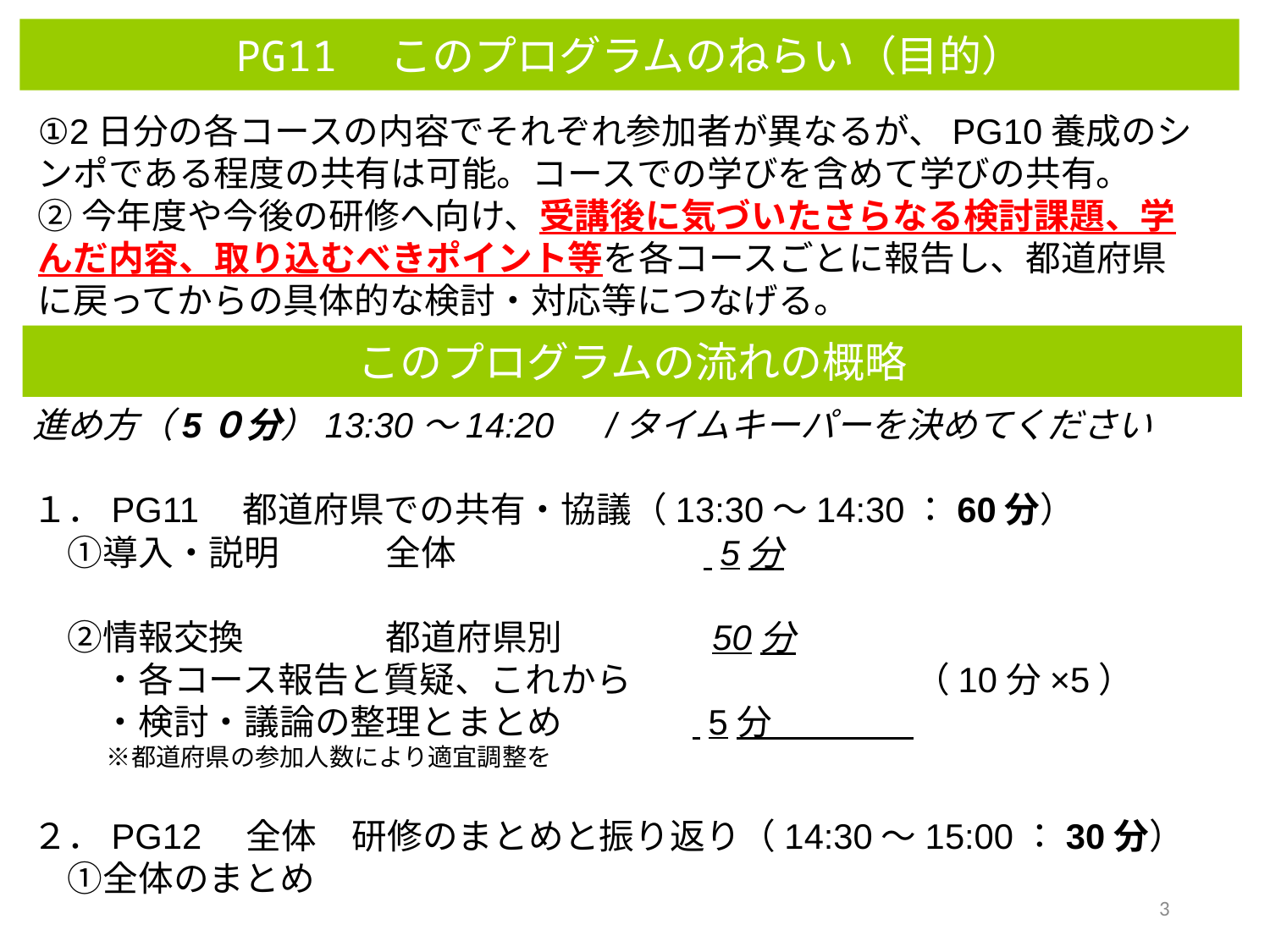

PG11　このプログラムのねらい（目的）
①2日分の各コースの内容でそれぞれ参加者が異なるが、PG10養成のシンポである程度の共有は可能。コースでの学びを含めて学びの共有。
②今年度や今後の研修へ向け、受講後に気づいたさらなる検討課題、学んだ内容、取り込むべきポイント等を各コースごとに報告し、都道府県に戻ってからの具体的な検討・対応等につなげる。
このプログラムの流れの概略
進め方（5０分）13:30～14:20　/タイムキーパーを決めてください

１．PG11　都道府県での共有・協議（13:30～14:30：60分）
　①導入・説明　　　全体　　　　　　　 5分

　②情報交換　　　　都道府県別　　　　50分
　　・各コース報告と質疑、これから　　　　　　　　（10分×5）
　　・検討・議論の整理とまとめ　　　    5分
　　　※都道府県の参加人数により適宜調整を

２．PG12　全体　研修のまとめと振り返り（14:30～15:00：30分）
　①全体のまとめ
3